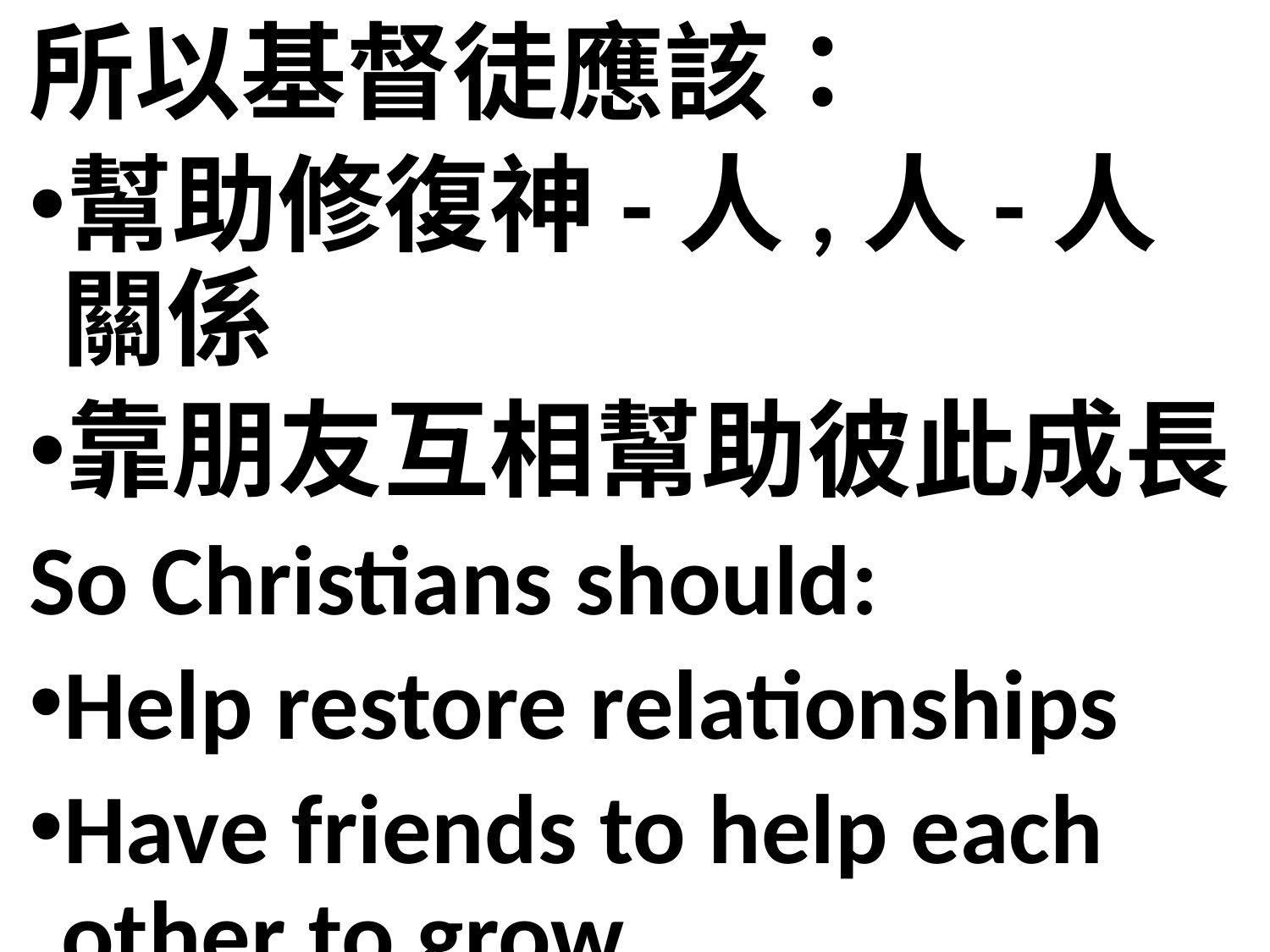

所以基督徒應該：
幫助修復神-人,人-人關係
靠朋友互相幫助彼此成長
So Christians should:
Help restore relationships
Have friends to help each other to grow